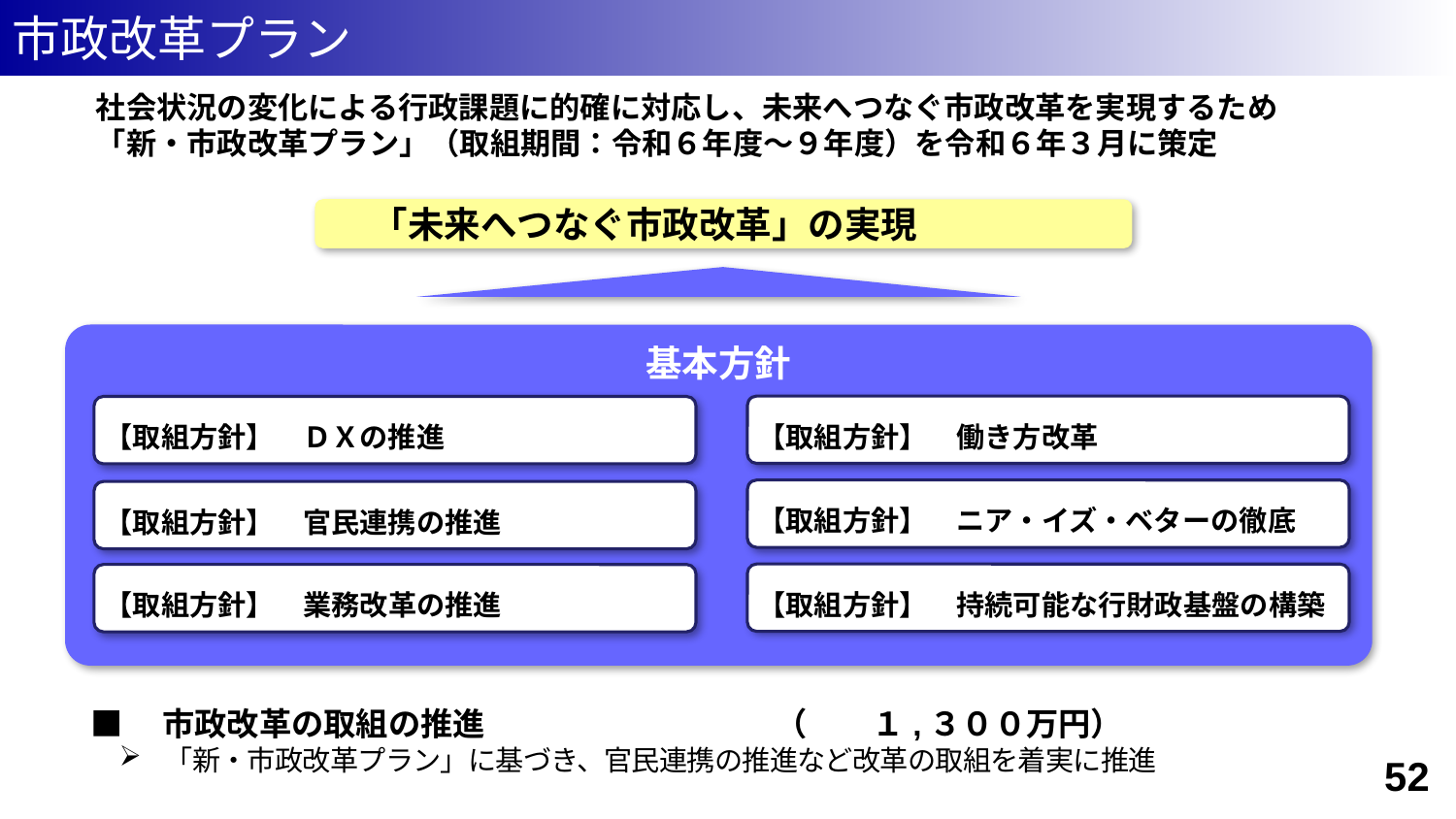

市政改革プラン
社会状況の変化による行政課題に的確に対応し、未来へつなぐ市政改革を実現するため
「新・市政改革プラン」（取組期間：令和６年度～９年度）を令和６年３月に策定
「未来へつなぐ市政改革」の実現

基本方針
【取組方針】　働き方改革
【取組方針】　ＤＸの推進
【取組方針】　ニア・イズ・ベターの徹底
【取組方針】　官民連携の推進
【取組方針】　持続可能な行財政基盤の構築
【取組方針】　業務改革の推進
■　市政改革の取組の推進　　　　　　　　　（　　１,３００万円）
「新・市政改革プラン」に基づき、官民連携の推進など改革の取組を着実に推進
52